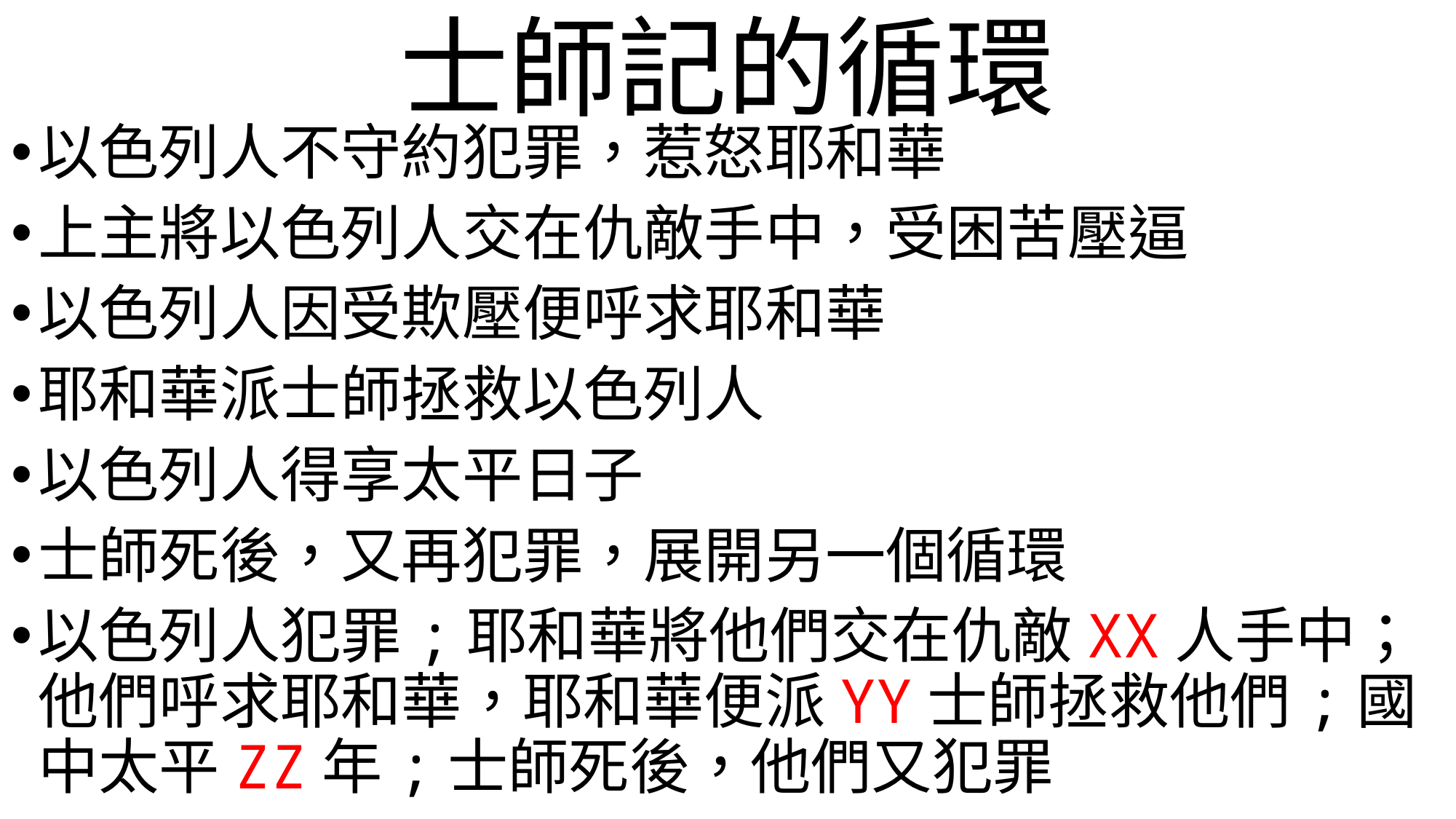

# 士師記的循環
以色列人不守約犯罪，惹怒耶和華
上主將以色列人交在仇敵手中，受困苦壓逼
以色列人因受欺壓便呼求耶和華
耶和華派士師拯救以色列人
以色列人得享太平日子
士師死後，又再犯罪，展開另一個循環
以色列人犯罪;耶和華將他們交在仇敵XX人手中；他們呼求耶和華，耶和華便派YY士師拯救他們;國中太平ZZ年;士師死後，他們又犯罪